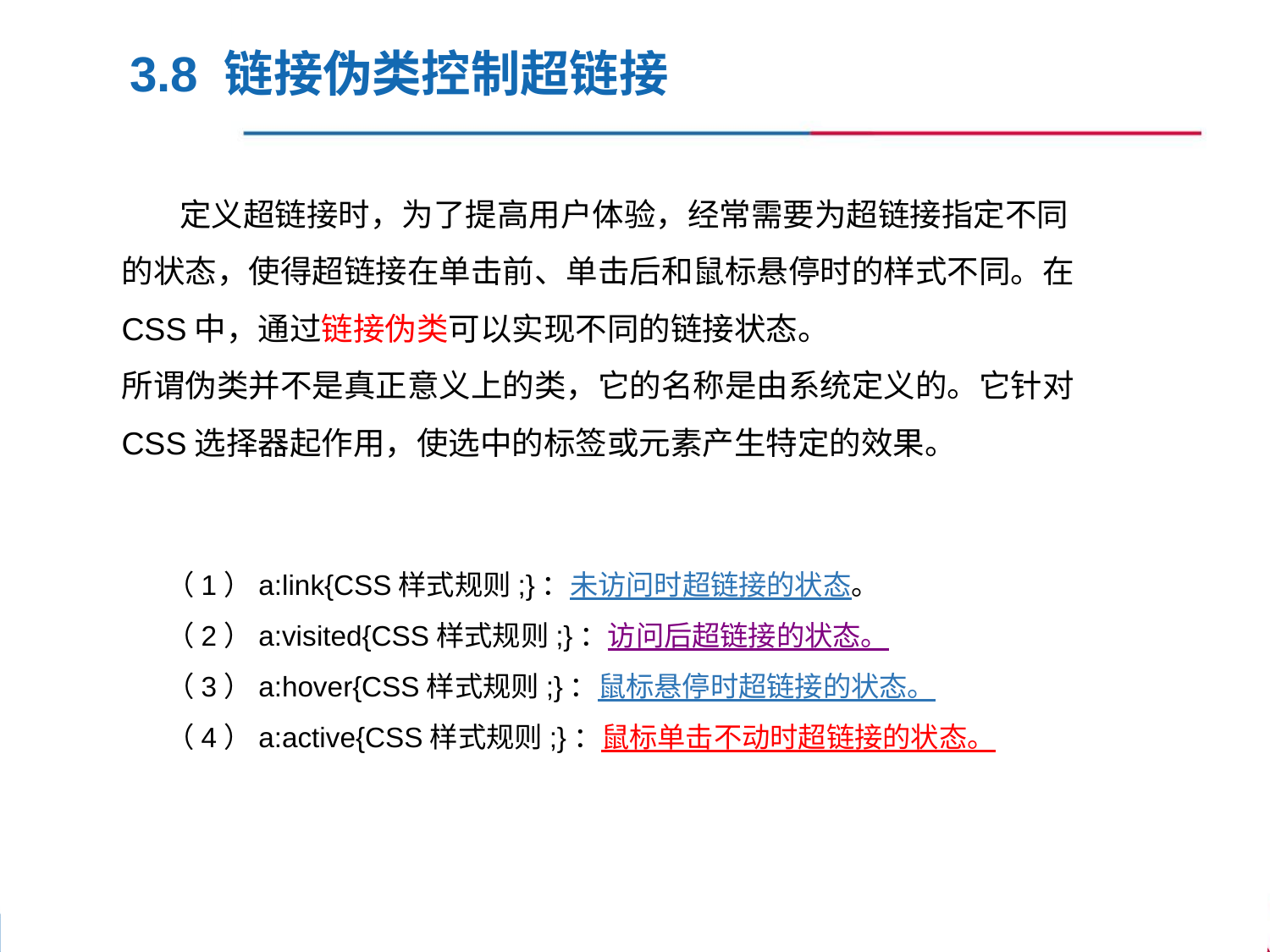

3.8 链接伪类控制超链接
       定义超链接时，为了提高用户体验，经常需要为超链接指定不同的状态，使得超链接在单击前、单击后和鼠标悬停时的样式不同。在CSS中，通过链接伪类可以实现不同的链接状态。
所谓伪类并不是真正意义上的类，它的名称是由系统定义的。它针对CSS选择器起作用，使选中的标签或元素产生特定的效果。

（1）a:link{CSS样式规则;}：未访问时超链接的状态。
（2）a:visited{CSS样式规则;}：访问后超链接的状态。
（3）a:hover{CSS样式规则;}：鼠标悬停时超链接的状态。
（4）a:active{CSS样式规则;}：鼠标单击不动时超链接的状态。

78